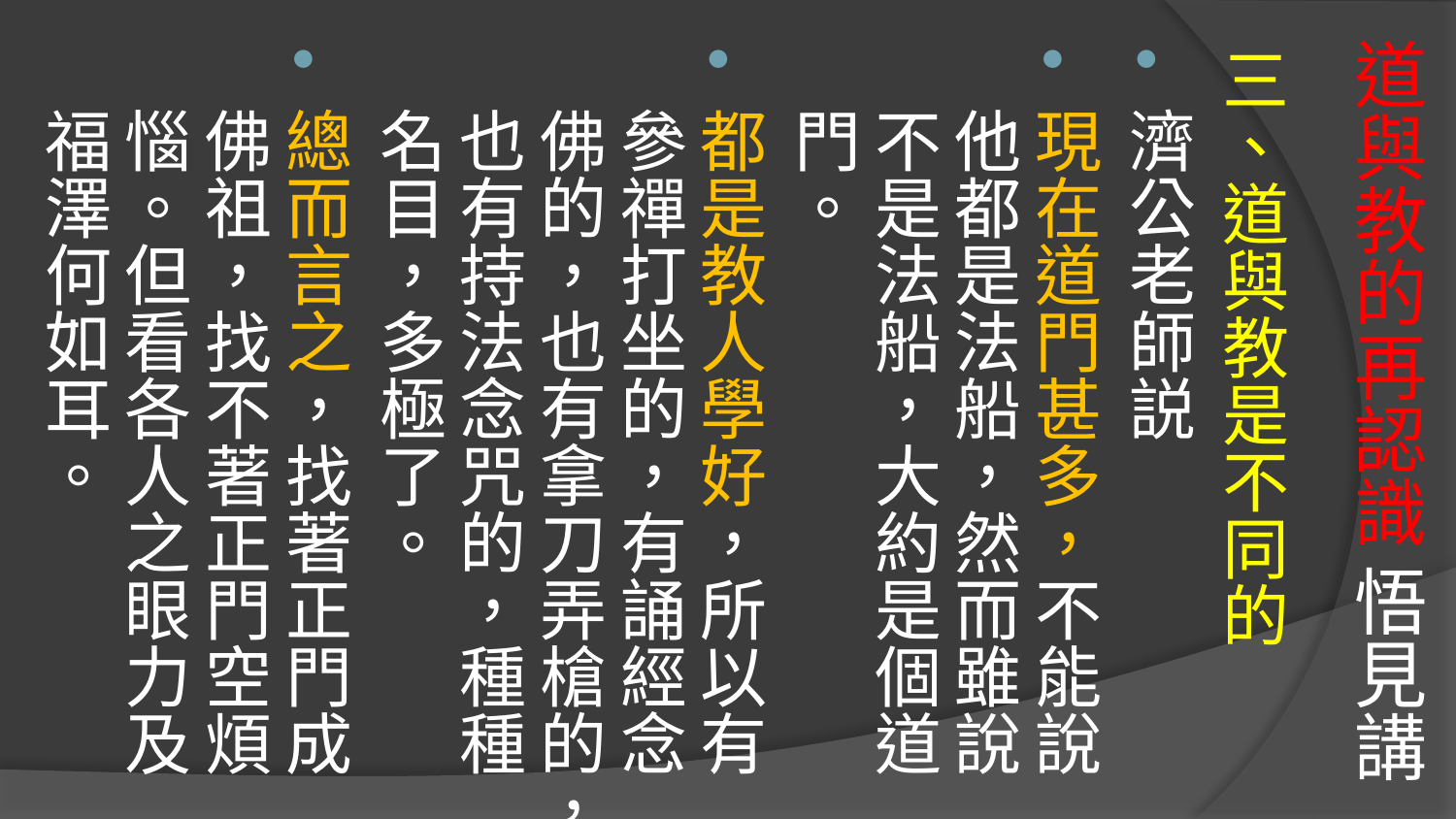

三、道與教是不同的
濟公老師説
現在道門甚多，不能說他都是法船，然而雖說不是法船，大約是個道門。
都是教人學好，所以有參禪打坐的，有誦經念佛的，也有拿刀弄槍的，也有持法念咒的，種種名目，多極了。
總而言之，找著正門成佛祖，找不著正門空煩惱。但看各人之眼力及福澤何如耳。
# 道與教的再認識 悟見講